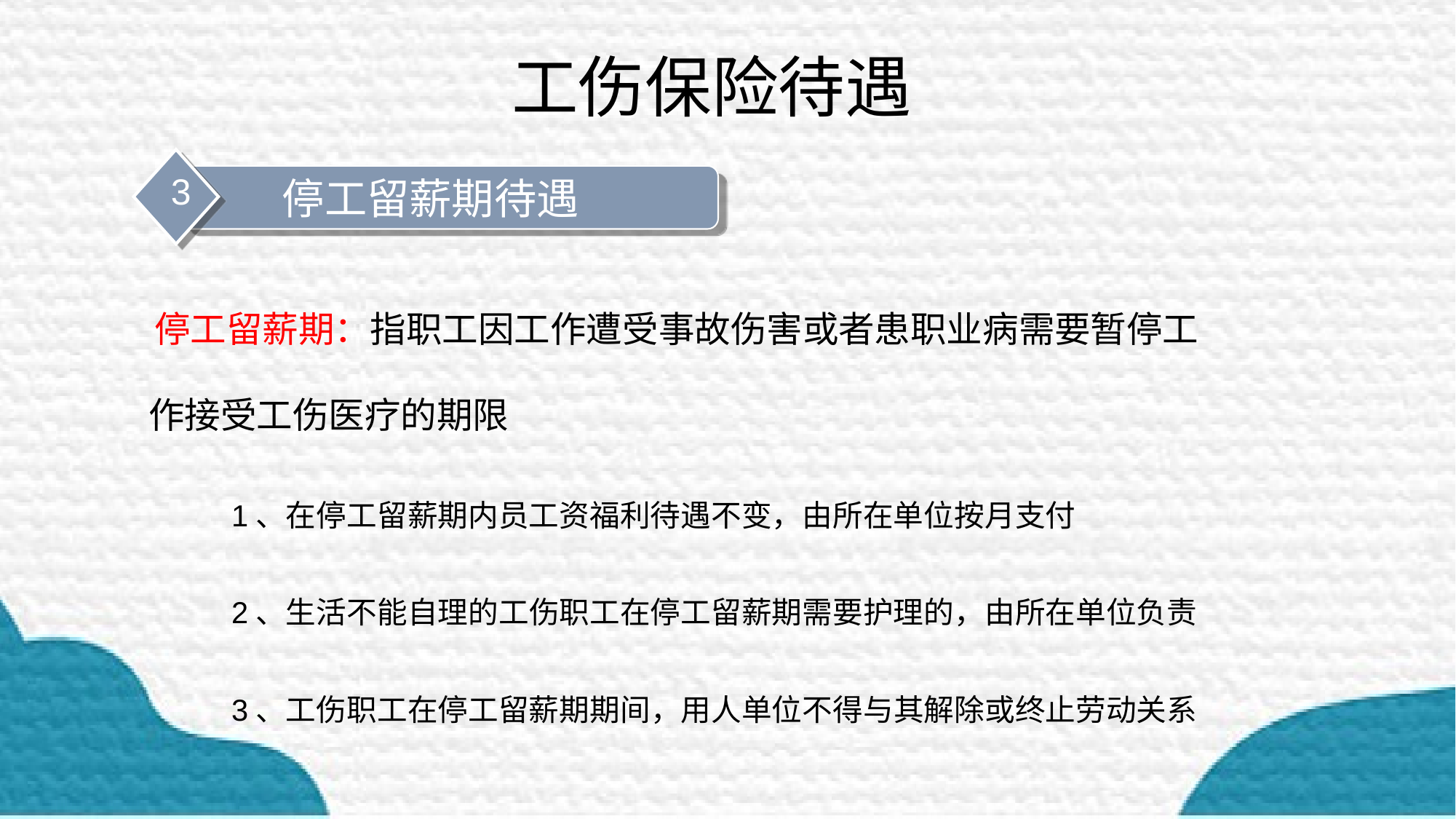

# 工伤保险待遇

3

停工留薪期待遇
   停工留薪期：指职工因工作遭受事故伤害或者患职业病需要暂停工作接受工伤医疗的期限
1、在停工留薪期内员工资福利待遇不变，由所在单位按月支付
2、生活不能自理的工伤职工在停工留薪期需要护理的，由所在单位负责
3、工伤职工在停工留薪期期间，用人单位不得与其解除或终止劳动关系